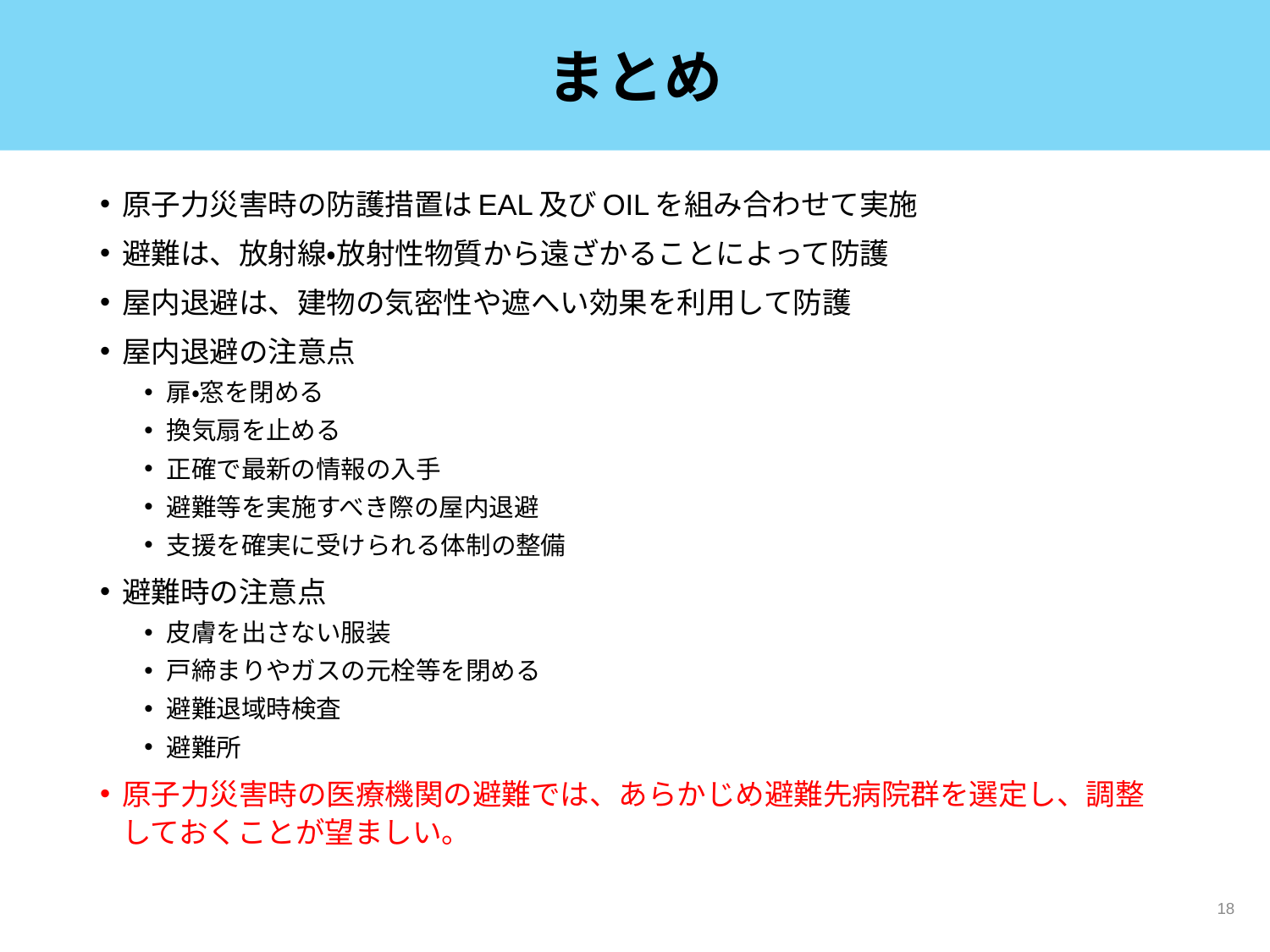

# まとめ
原子力災害時の防護措置はEAL及びOILを組み合わせて実施
避難は、放射線・放射性物質から遠ざかることによって防護
屋内退避は、建物の気密性や遮へい効果を利用して防護
屋内退避の注意点
扉・窓を閉める
換気扇を止める
正確で最新の情報の入手
避難等を実施すべき際の屋内退避
支援を確実に受けられる体制の整備
避難時の注意点
皮膚を出さない服装
戸締まりやガスの元栓等を閉める
避難退域時検査
避難所
原子力災害時の医療機関の避難では、あらかじめ避難先病院群を選定し、調整しておくことが望ましい。
18